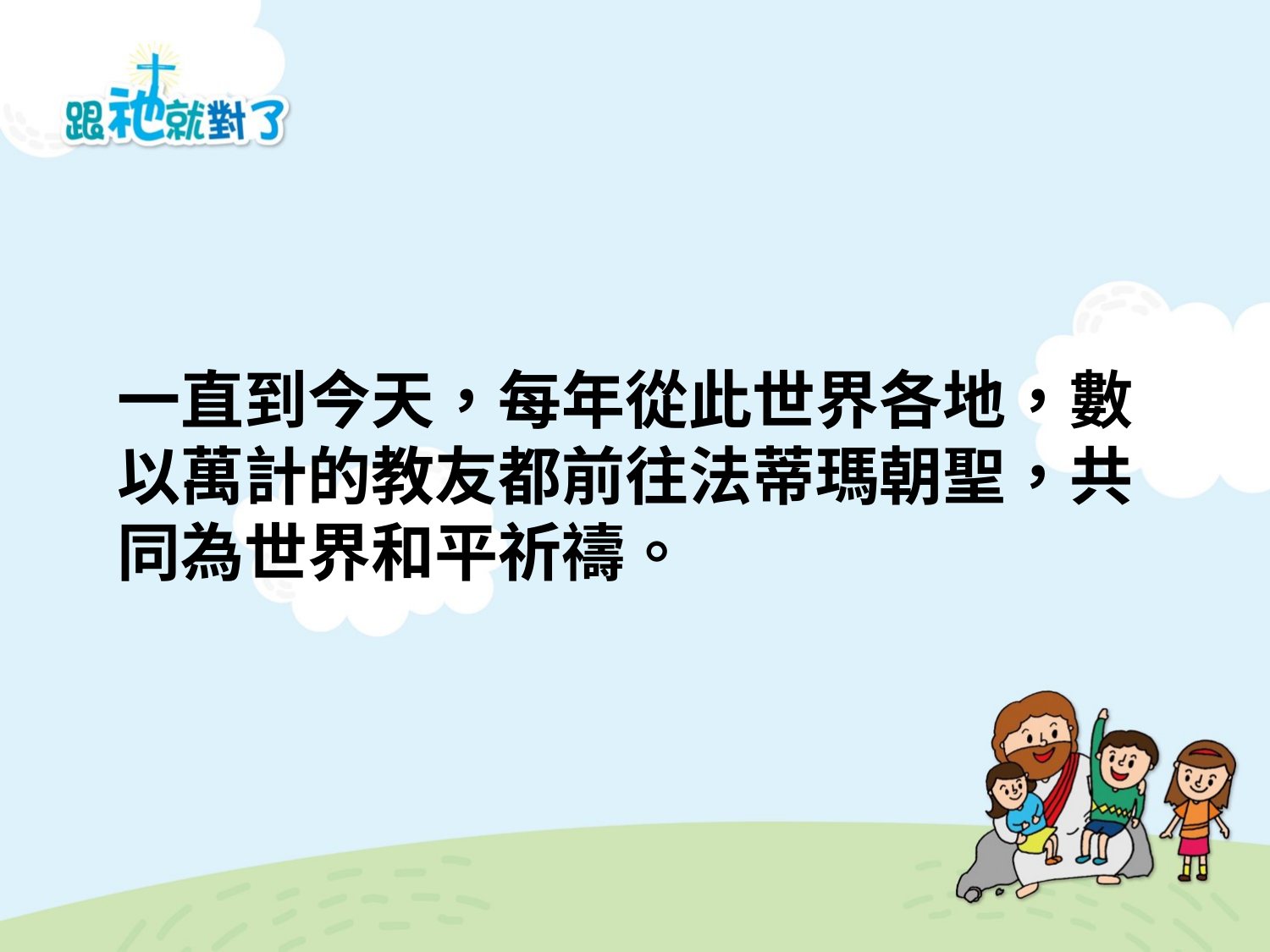

一直到今天，每年從此世界各地，數以萬計的教友都前往法蒂瑪朝聖，共同為世界和平祈禱。